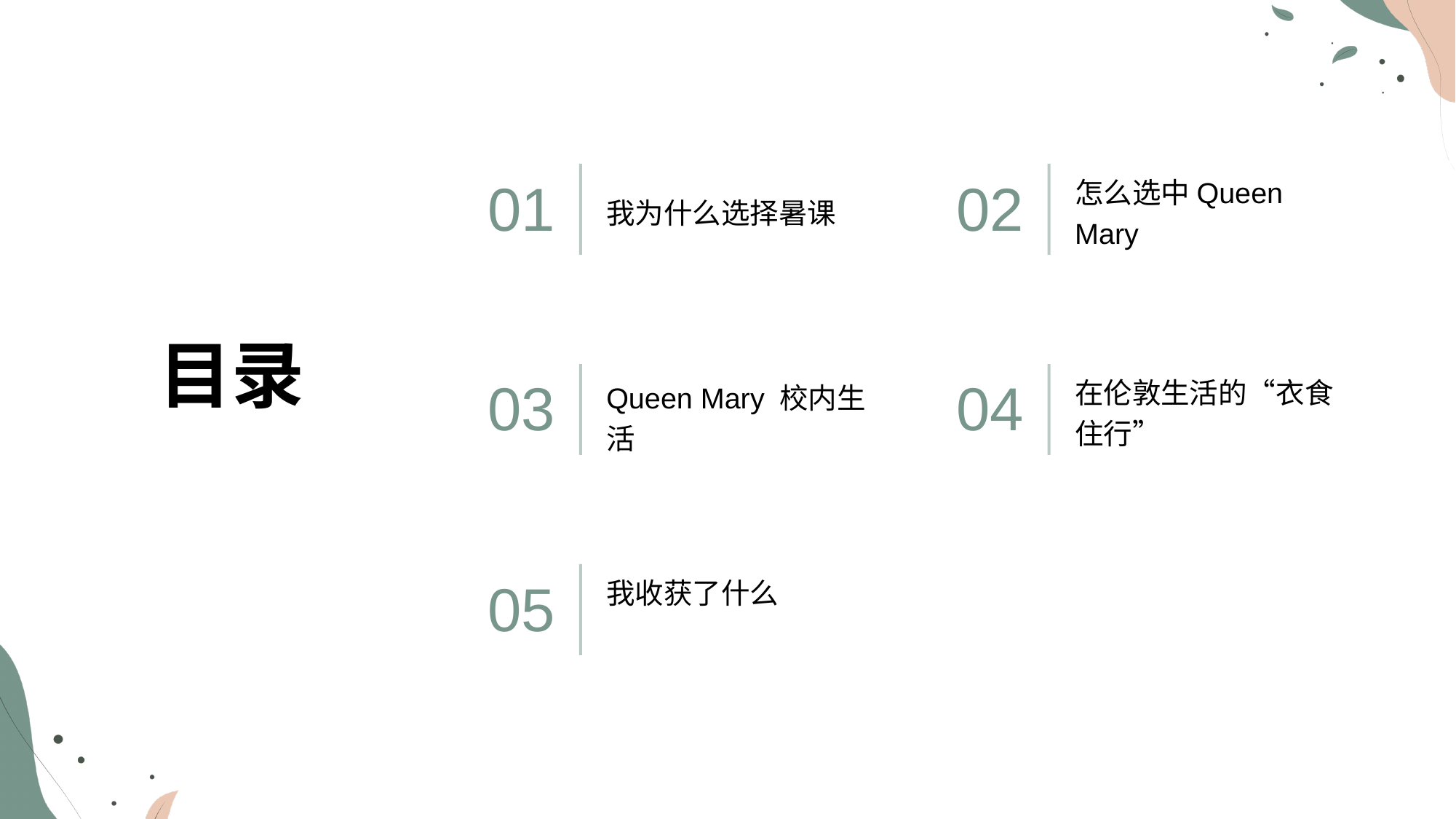

我为什么选择暑课
怎么选中Queen Mary

01
02
目录
Queen Mary 校内生活
在伦敦生活的“衣食住行”

03
04
我收获了什么

05
2